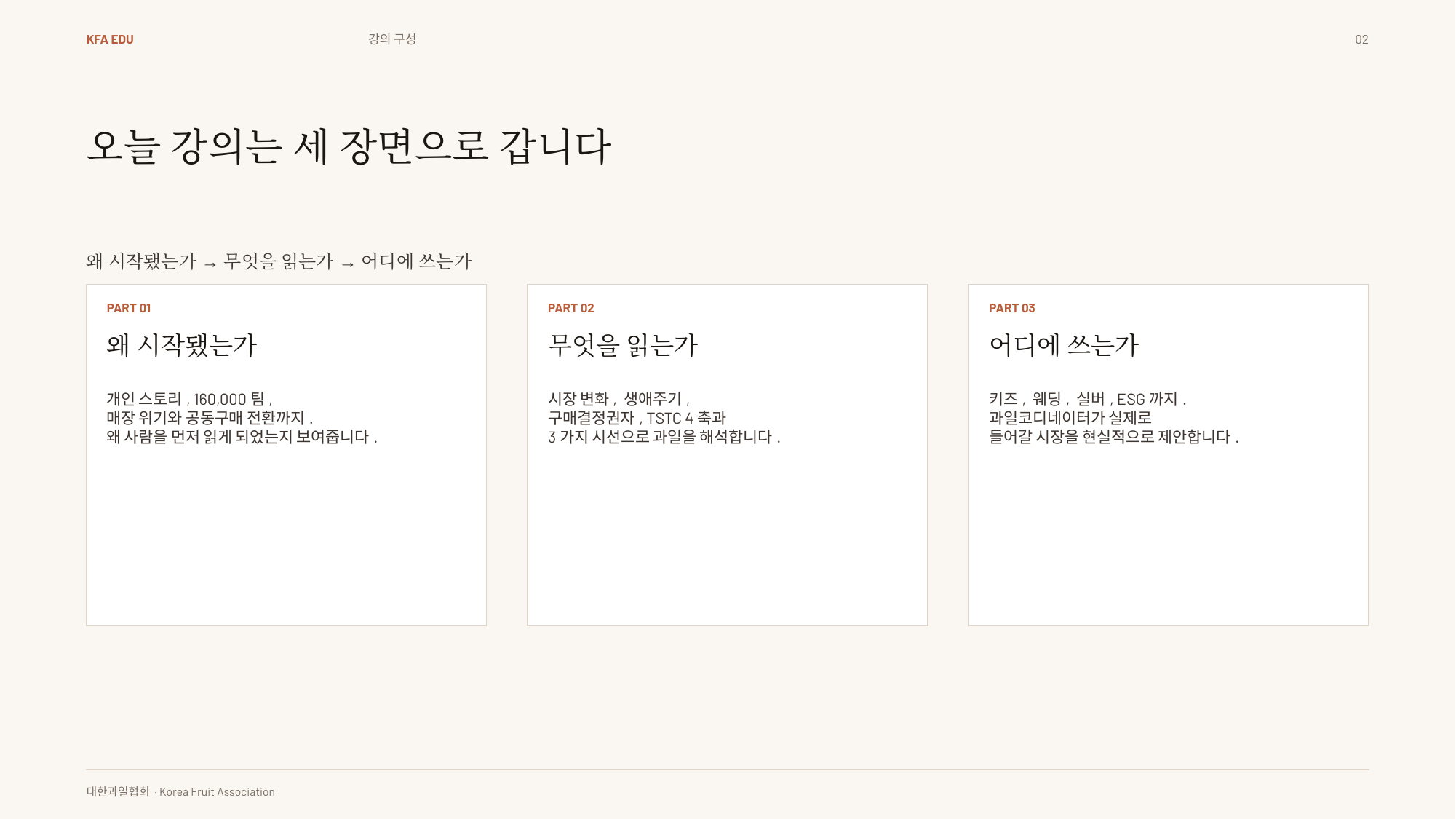

KFA EDU
강의 구성
02
오늘 강의는 세 장면으로 갑니다
왜 시작됐는가 → 무엇을 읽는가 → 어디에 쓰는가

PART 01
PART 02
PART 03
왜 시작됐는가
무엇을 읽는가
어디에 쓰는가
개인 스토리, 160,000팀,
매장 위기와 공동구매 전환까지.
왜 사람을 먼저 읽게 되었는지 보여줍니다.
시장 변화, 생애주기,
구매결정권자, TSTC 4축과
3가지 시선으로 과일을 해석합니다.
키즈, 웨딩, 실버, ESG까지.
과일코디네이터가 실제로
들어갈 시장을 현실적으로 제안합니다.

대한과일협회 · Korea Fruit Association